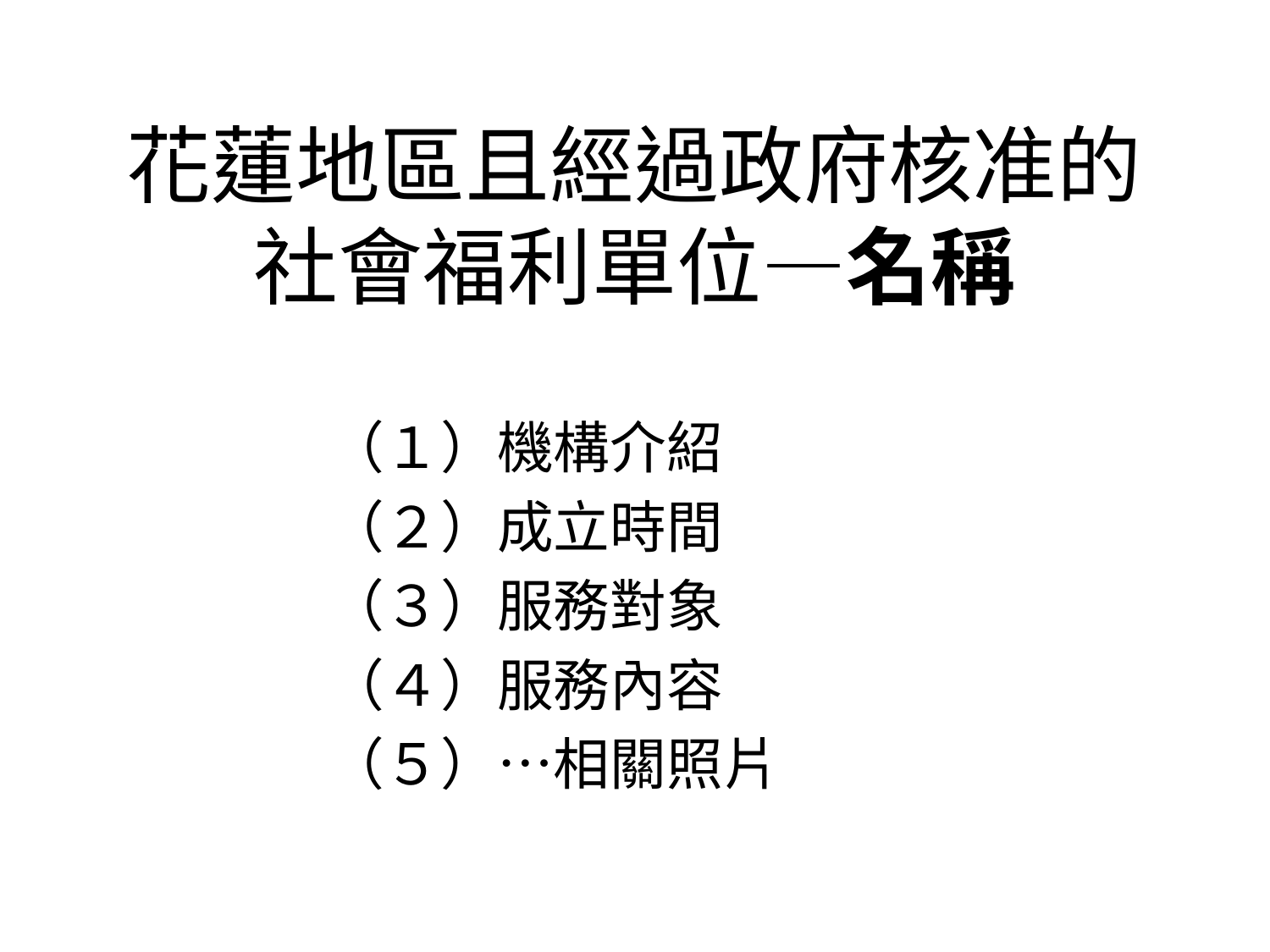

# 花蓮地區且經過政府核准的 社會福利單位—名稱
（１）機構介紹
（２）成立時間
（３）服務對象
（４）服務內容
（５）…相關照片